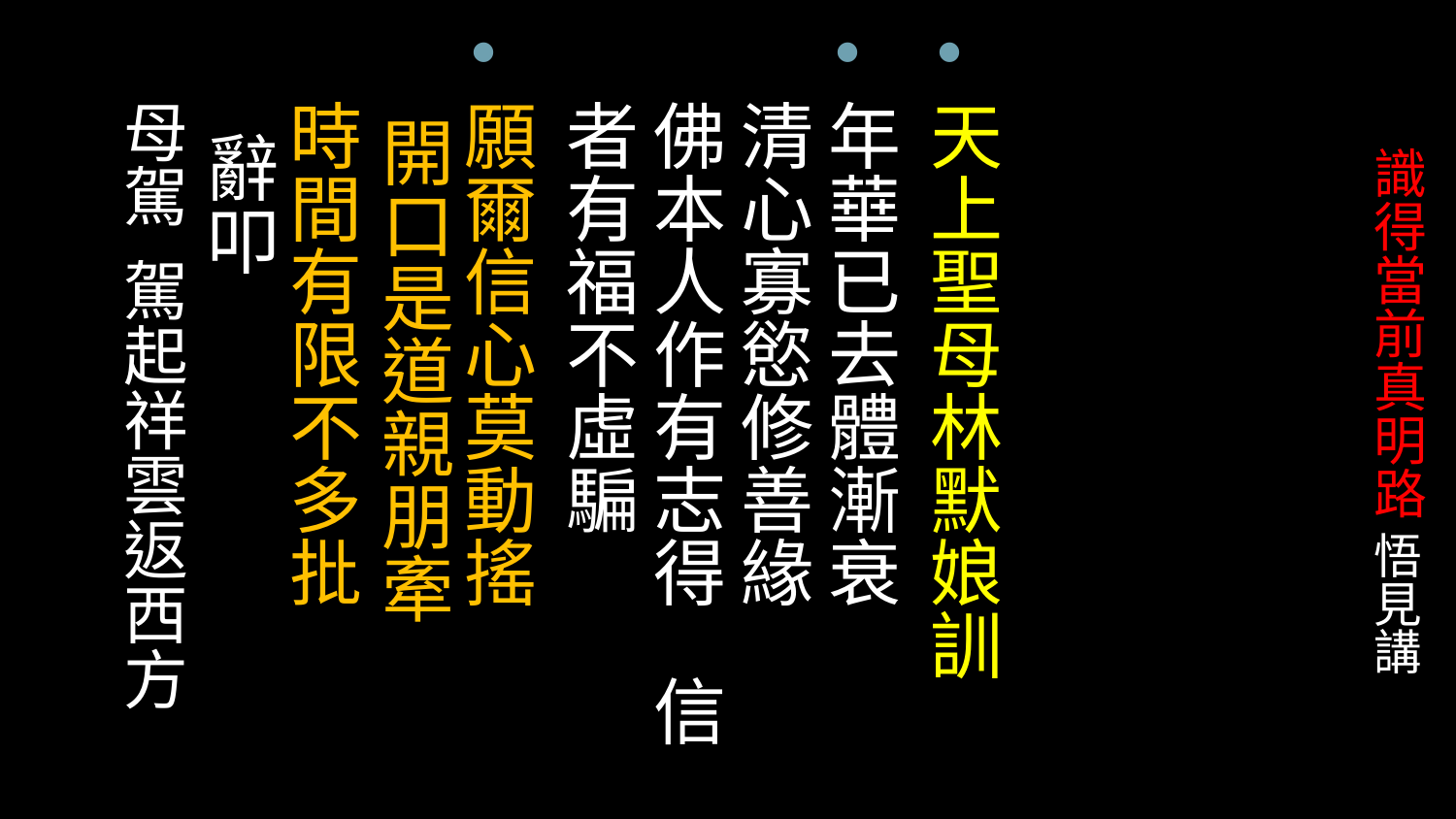

天上聖母林默娘訓
年華已去體漸衰         清心寡慾修善緣
佛本人作有志得    信者有福不虛騙
願爾信心莫動搖            開口是道親朋牽
時間有限不多批
  辭叩
母駕  駕起祥雲返西方

# 識得當前真明路 悟見講